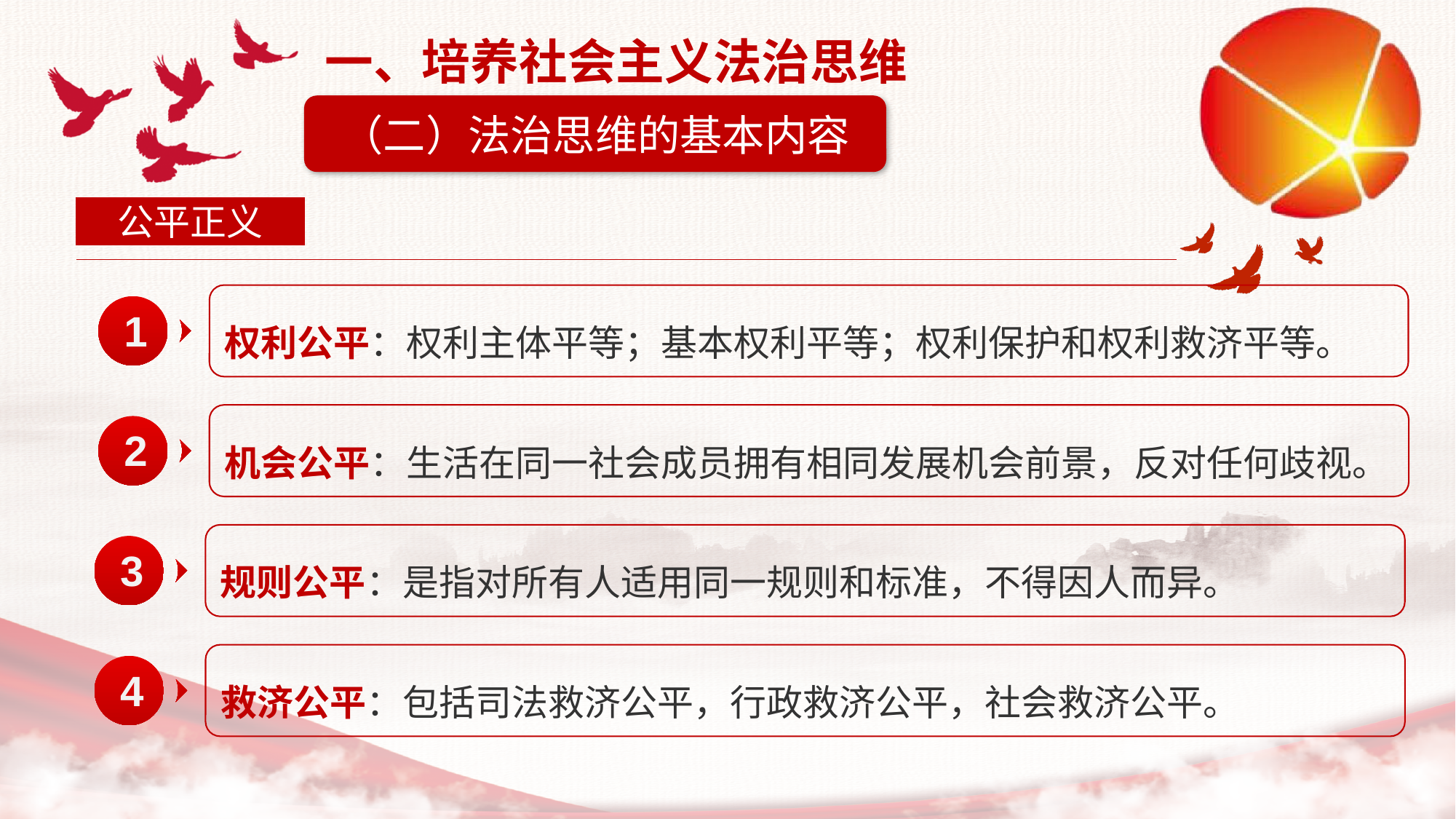

一、培养社会主义法治思维
（二）法治思维的基本内容
公平正义
权利公平：权利主体平等；基本权利平等；权利保护和权利救济平等。

1

机会公平：生活在同一社会成员拥有相同发展机会前景，反对任何歧视。

2

规则公平：是指对所有人适用同一规则和标准，不得因人而异。

3

救济公平：包括司法救济公平，行政救济公平，社会救济公平。

4